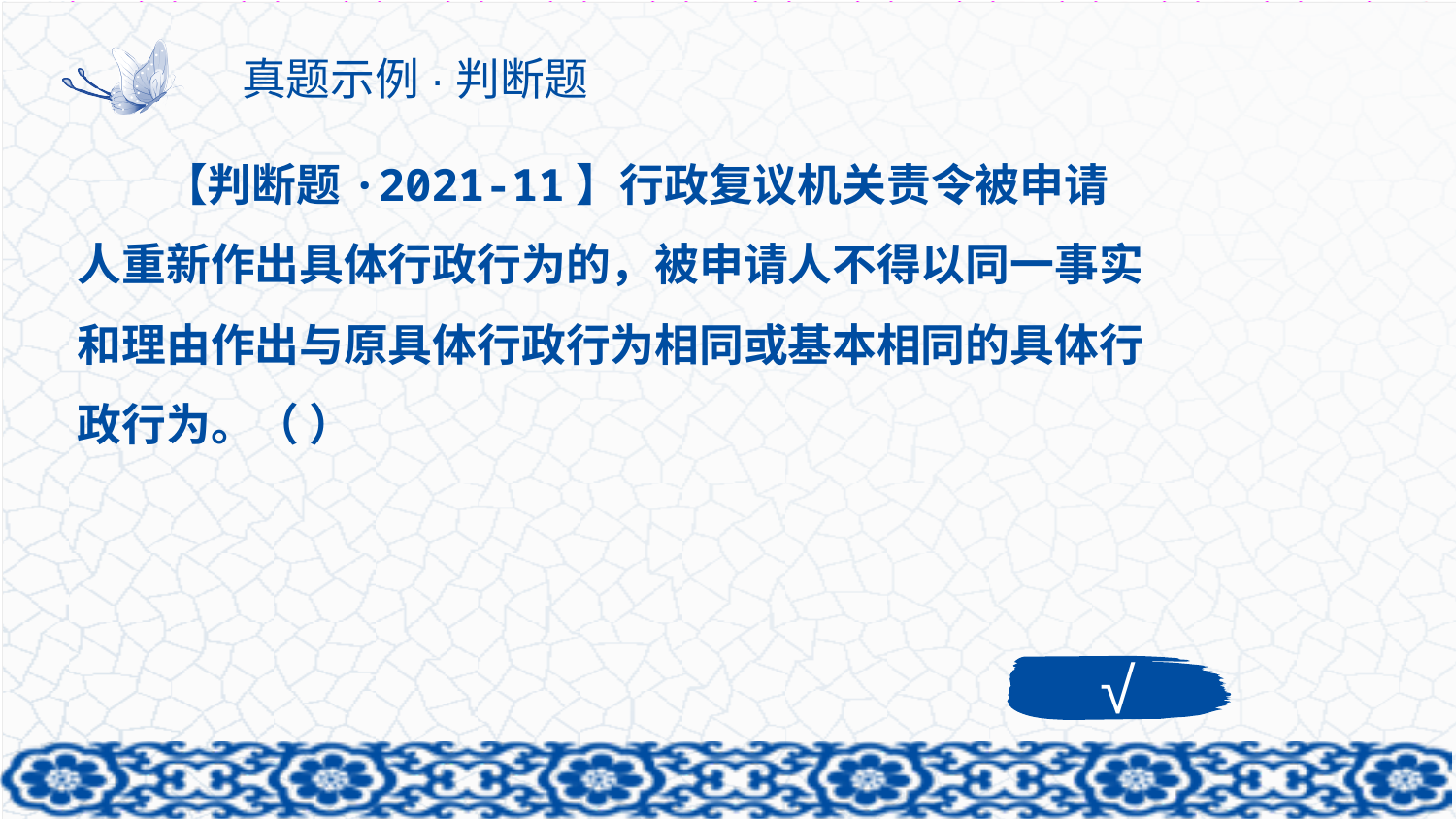

# 真题示例·判断题
【判断题·2021-11】行政复议机关责令被申请人重新作出具体行政行为的，被申请人不得以同一事实和理由作出与原具体行政行为相同或基本相同的具体行政行为。（ ）

√